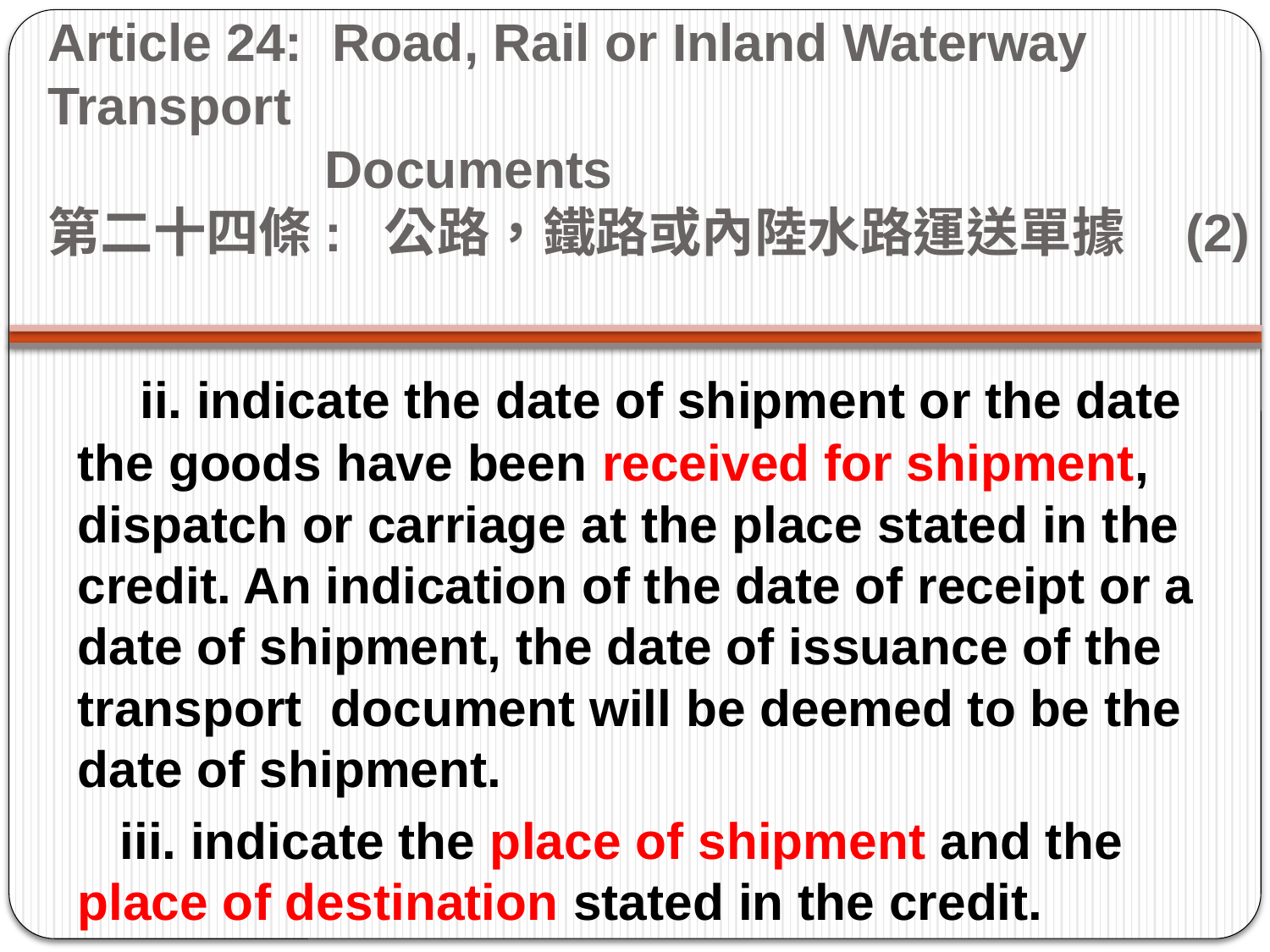

# Article 24:  Road, Rail or Inland Waterway Transport Documents   第二十四條:  公路，鐵路或內陸水路運送單據    (2)
    ii. indicate the date of shipment or the date the goods have been received for shipment, dispatch or carriage at the place stated in the credit. An indication of the date of receipt or a date of shipment, the date of issuance of the transport  document will be deemed to be the date of shipment.
   iii. indicate the place of shipment and the place of destination stated in the credit.